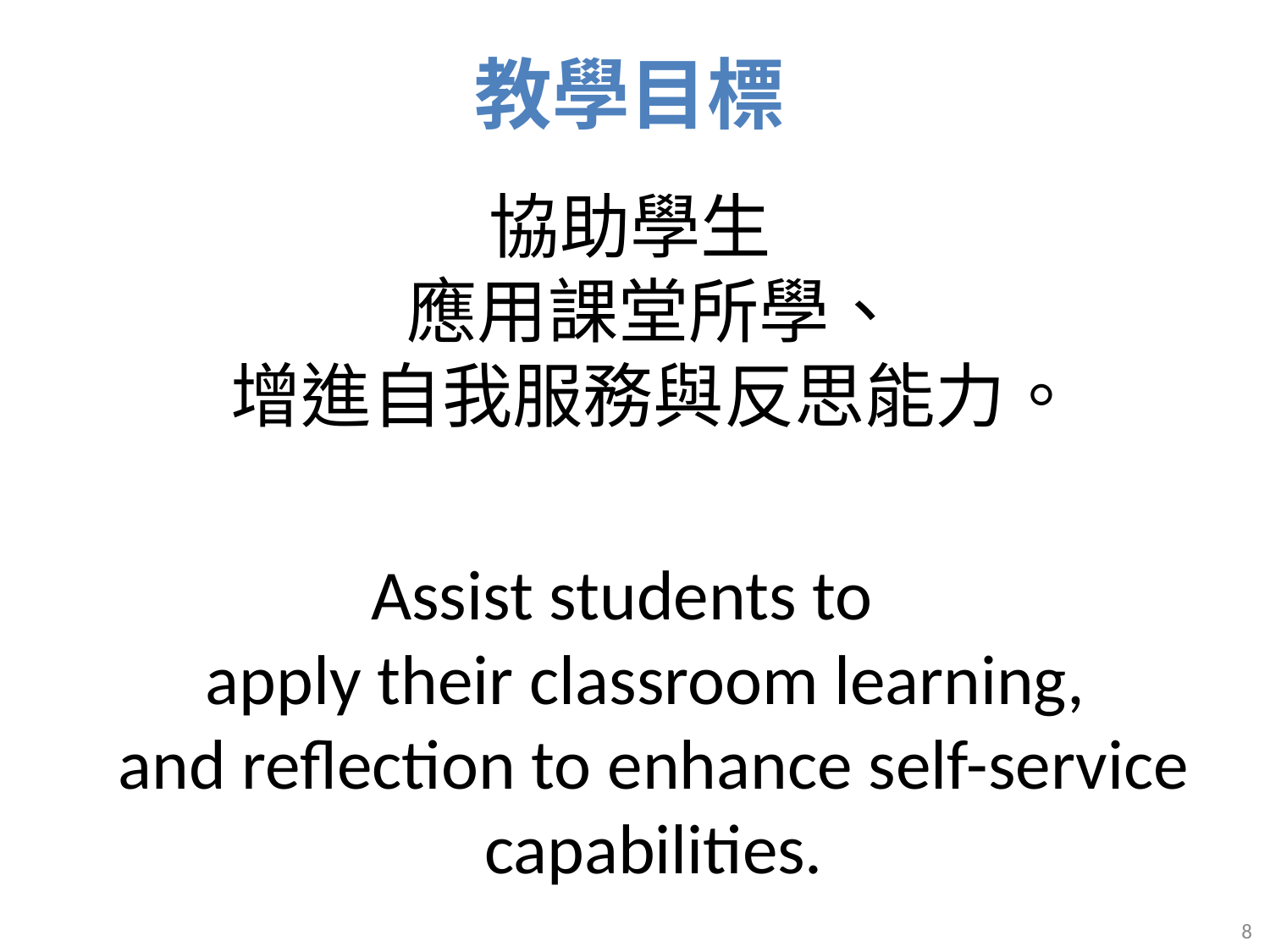

# 教學目標
協助學生
應用課堂所學、
增進自我服務與反思能力。

Assist students to
apply their classroom learning,
and reflection to enhance self-service capabilities.
8